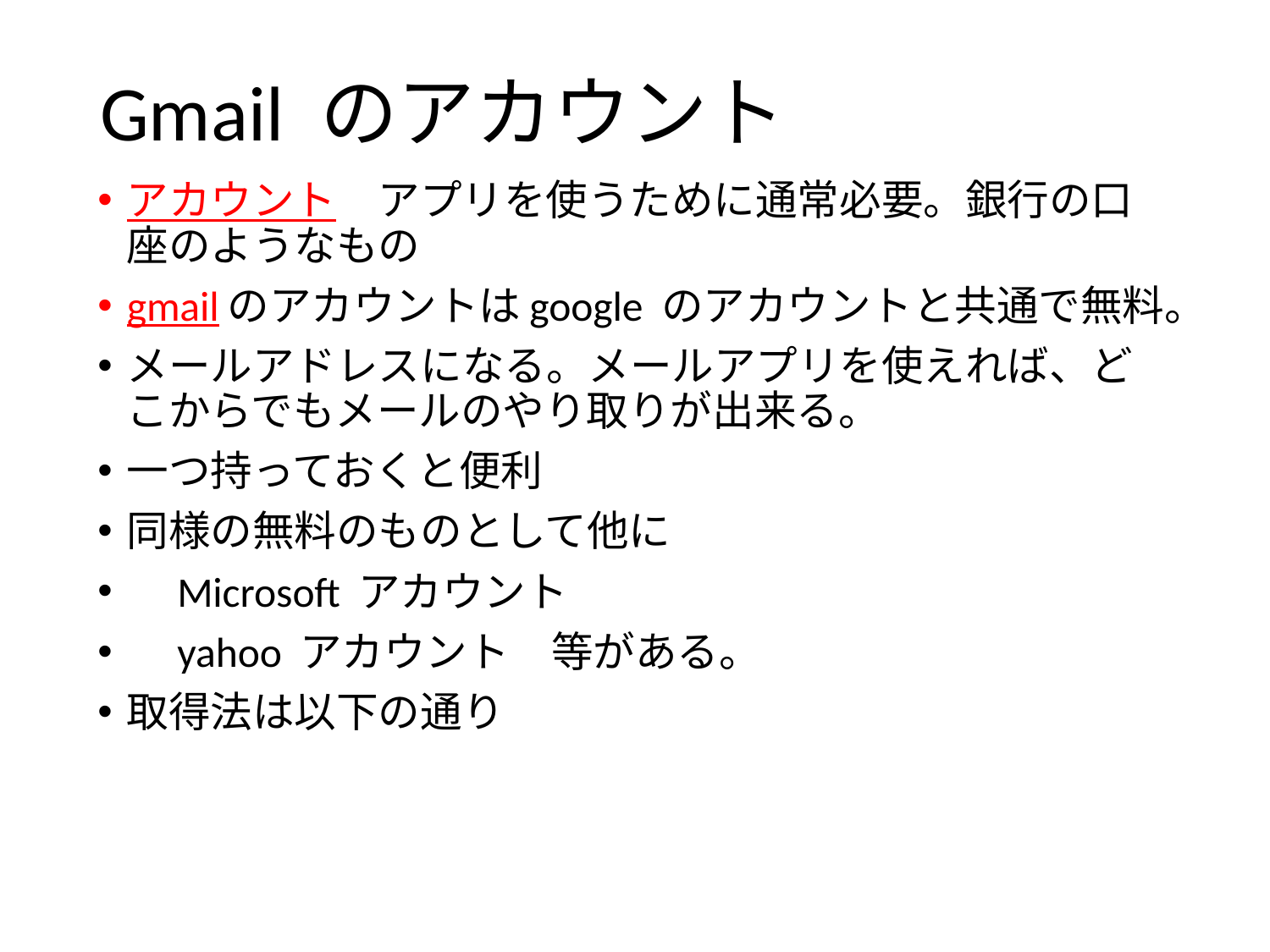

# Gmail のアカウント
アカウント　アプリを使うために通常必要。銀行の口座のようなもの
gmailのアカウントはgoogle のアカウントと共通で無料。
メールアドレスになる。メールアプリを使えれば、どこからでもメールのやり取りが出来る。
一つ持っておくと便利
同様の無料のものとして他に
　Microsoft アカウント
　yahoo アカウント　等がある。
取得法は以下の通り